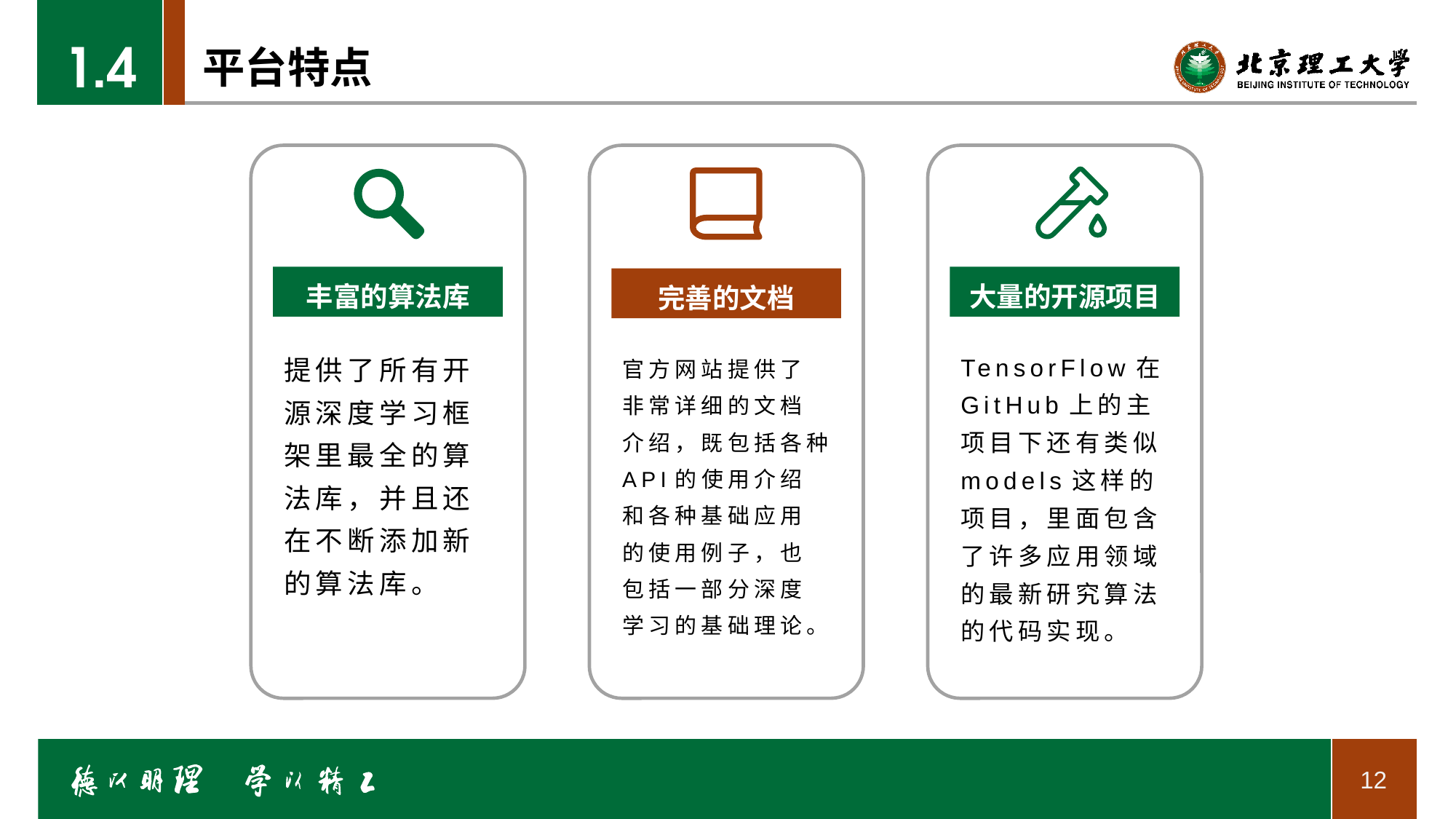

1.4
# 平台特点

丰富的算法库
大量的开源项目
完善的文档
提供了所有开源深度学习框架里最全的算法库，并且还在不断添加新的算法库。
TensorFlow在GitHub上的主项目下还有类似models这样的项目，里面包含了许多应用领域的最新研究算法的代码实现。
官方网站提供了非常详细的文档介绍，既包括各种API的使用介绍和各种基础应用的使用例子，也包括一部分深度学习的基础理论。